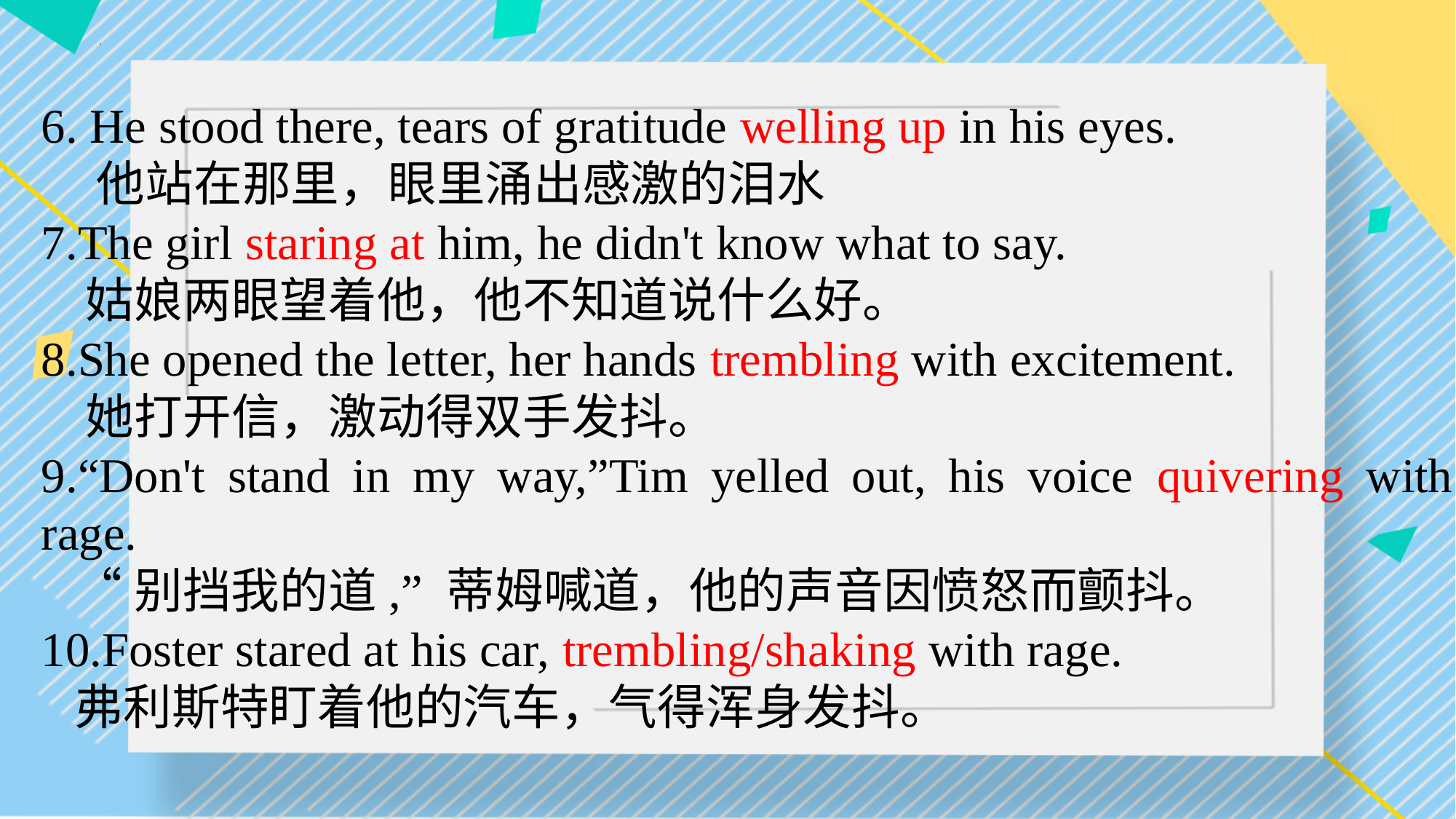

6. He stood there, tears of gratitude welling up in his eyes.
    他站在那里，眼里涌出感激的泪水
7.The girl staring at him, he didn't know what to say.
   姑娘两眼望着他，他不知道说什么好。
8.She opened the letter, her hands trembling with excitement.
   她打开信，激动得双手发抖。
9.“Don't stand in my way,”Tim yelled out, his voice quivering with rage.
   “别挡我的道,” 蒂姆喊道，他的声音因愤怒而颤抖。
10.Foster stared at his car, trembling/shaking with rage.
  弗利斯特盯着他的汽车，气得浑身发抖。